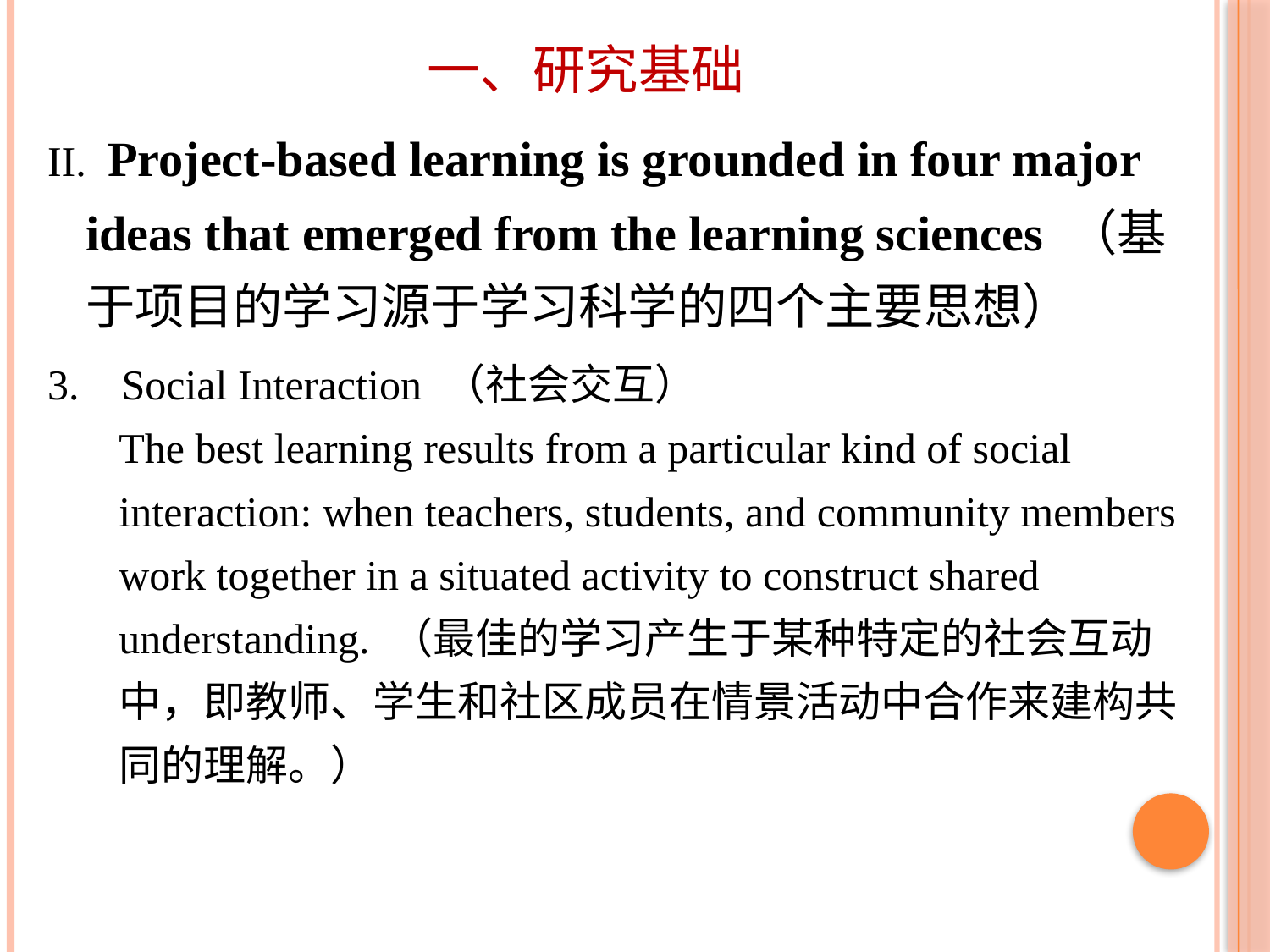

# 一、研究基础
II.  Project-based learning is grounded in four major ideas that emerged from the learning sciences （基于项目的学习源于学习科学的四个主要思想）
3.    Social Interaction （社会交互）
The best learning results from a particular kind of social interaction: when teachers, students, and community members work together in a situated activity to construct shared understanding. （最佳的学习产生于某种特定的社会互动中，即教师、学生和社区成员在情景活动中合作来建构共同的理解。）